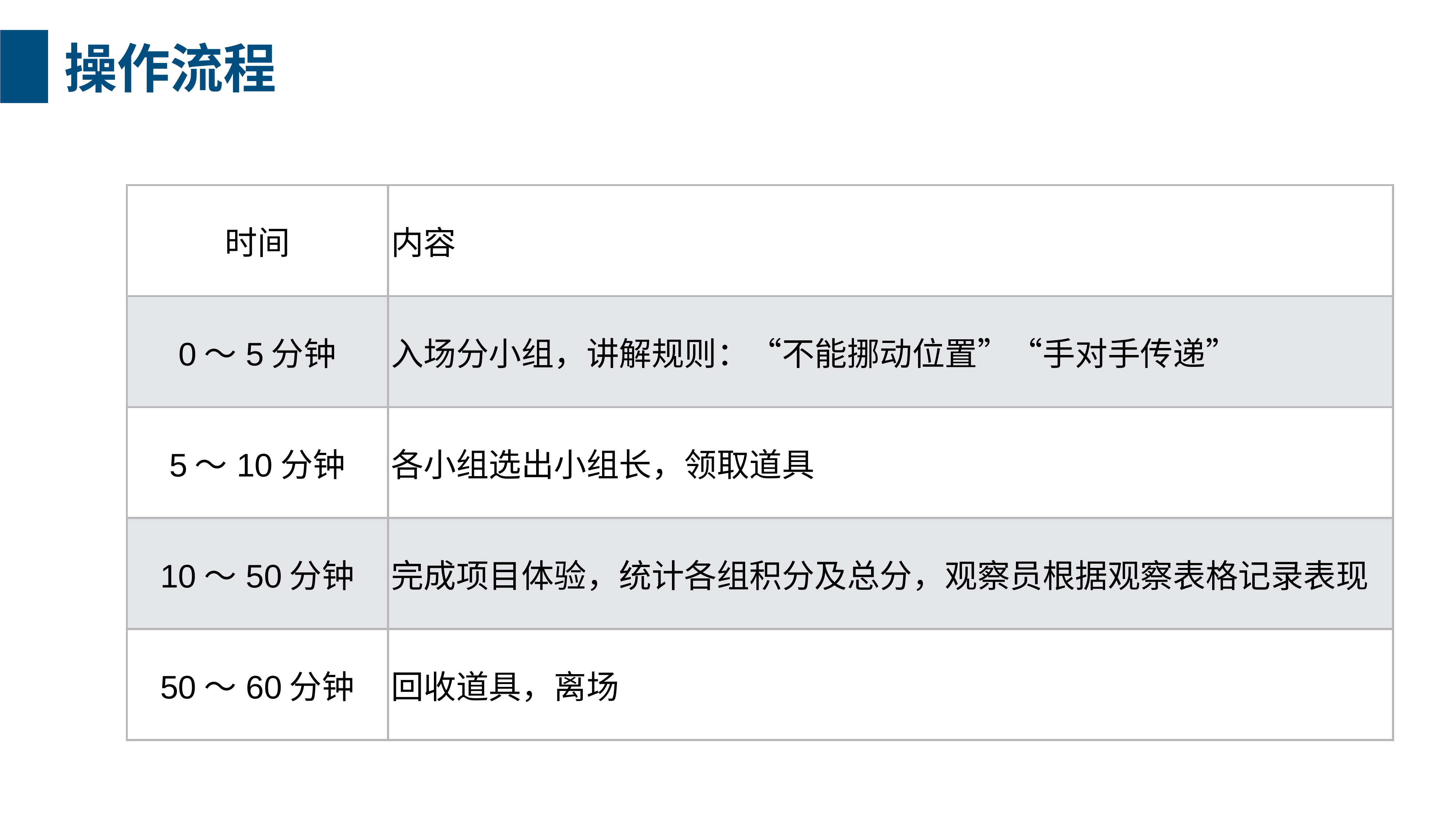

操作流程

| 时间 | 内容 |
| --- | --- |
| 0～5分钟 | 入场分小组，讲解规则：“不能挪动位置”“手对手传递” |
| 5～10分钟 | 各小组选出小组长，领取道具 |
| 10～50分钟 | 完成项目体验，统计各组积分及总分，观察员根据观察表格记录表现 |
| 50～60分钟 | 回收道具，离场 |